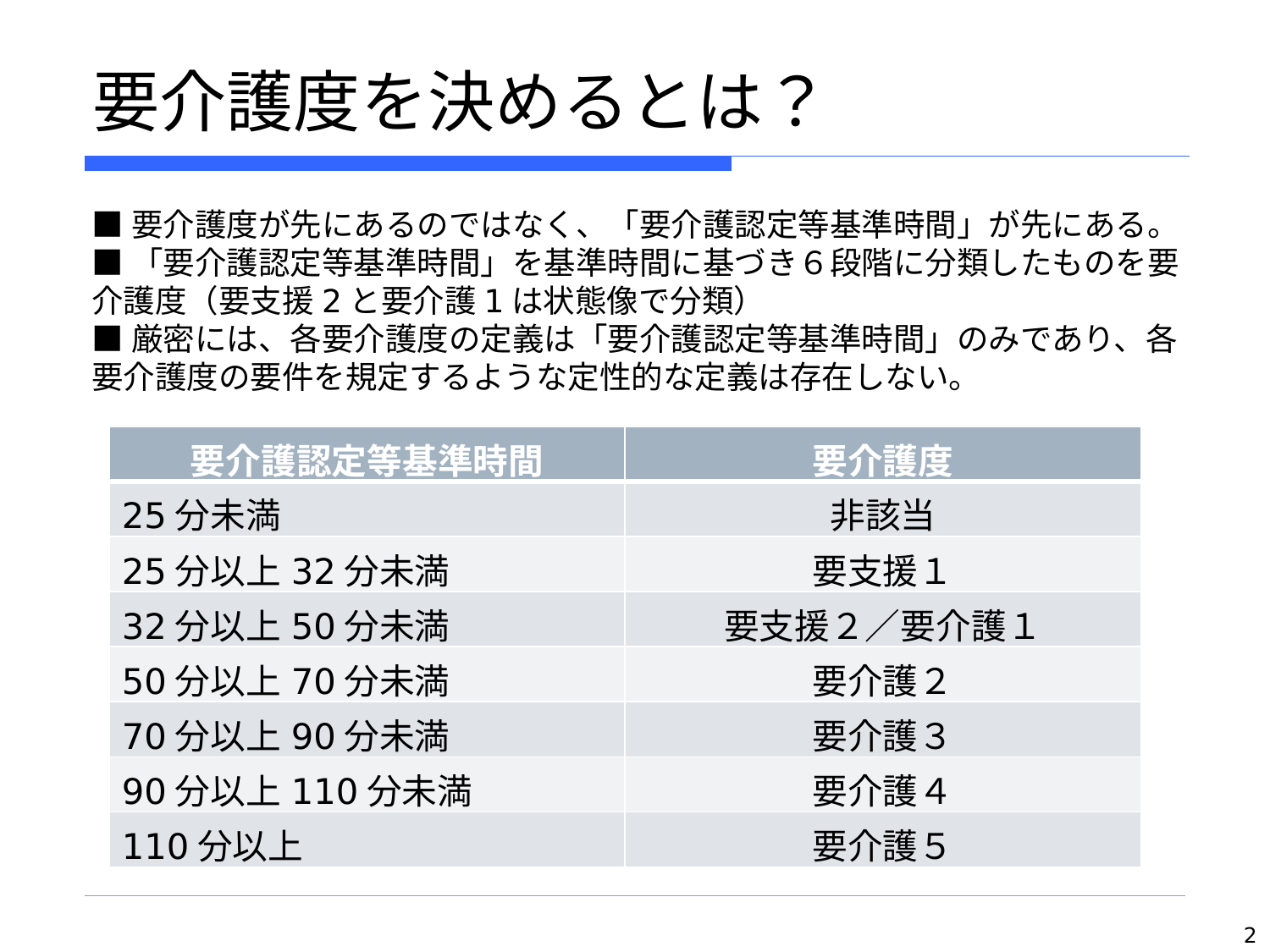

# 要介護度を決めるとは？
■要介護度が先にあるのではなく、「要介護認定等基準時間」が先にある。
■「要介護認定等基準時間」を基準時間に基づき６段階に分類したものを要介護度（要支援2と要介護1は状態像で分類）
■厳密には、各要介護度の定義は「要介護認定等基準時間」のみであり、各要介護度の要件を規定するような定性的な定義は存在しない。
| 要介護認定等基準時間 | 要介護度 |
| --- | --- |
| 25分未満 | 非該当 |
| 25分以上32分未満 | 要支援１ |
| 32分以上50分未満 | 要支援２／要介護１ |
| 50分以上70分未満 | 要介護２ |
| 70分以上90分未満 | 要介護３ |
| 90分以上110分未満 | 要介護４ |
| 110分以上 | 要介護５ |
2